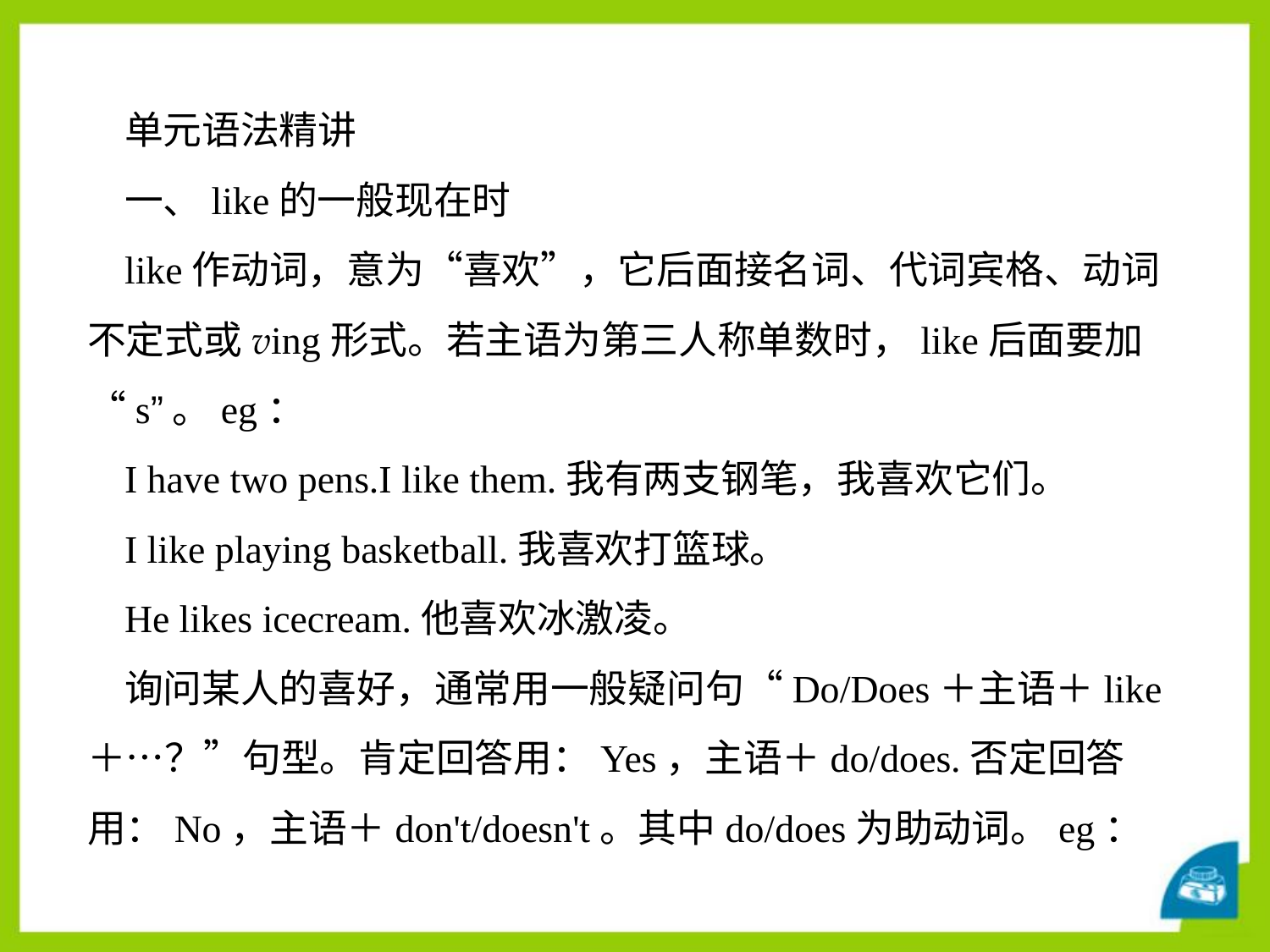

单元语法精讲
一、like的一般现在时
like作动词，意为“喜欢”，它后面接名词、代词宾格、动词不定式或v­ing形式。若主语为第三人称单数时，like后面要加“­s”。eg：
I have two pens.I like them.我有两支钢笔，我喜欢它们。
I like playing basketball.我喜欢打篮球。
He likes ice­cream.他喜欢冰激凌。
询问某人的喜好，通常用一般疑问句“Do/Does＋主语＋like＋…？”句型。肯定回答用：Yes，主语＋do/does.否定回答用：No，主语＋don't/doesn't。其中do/does为助动词。eg：